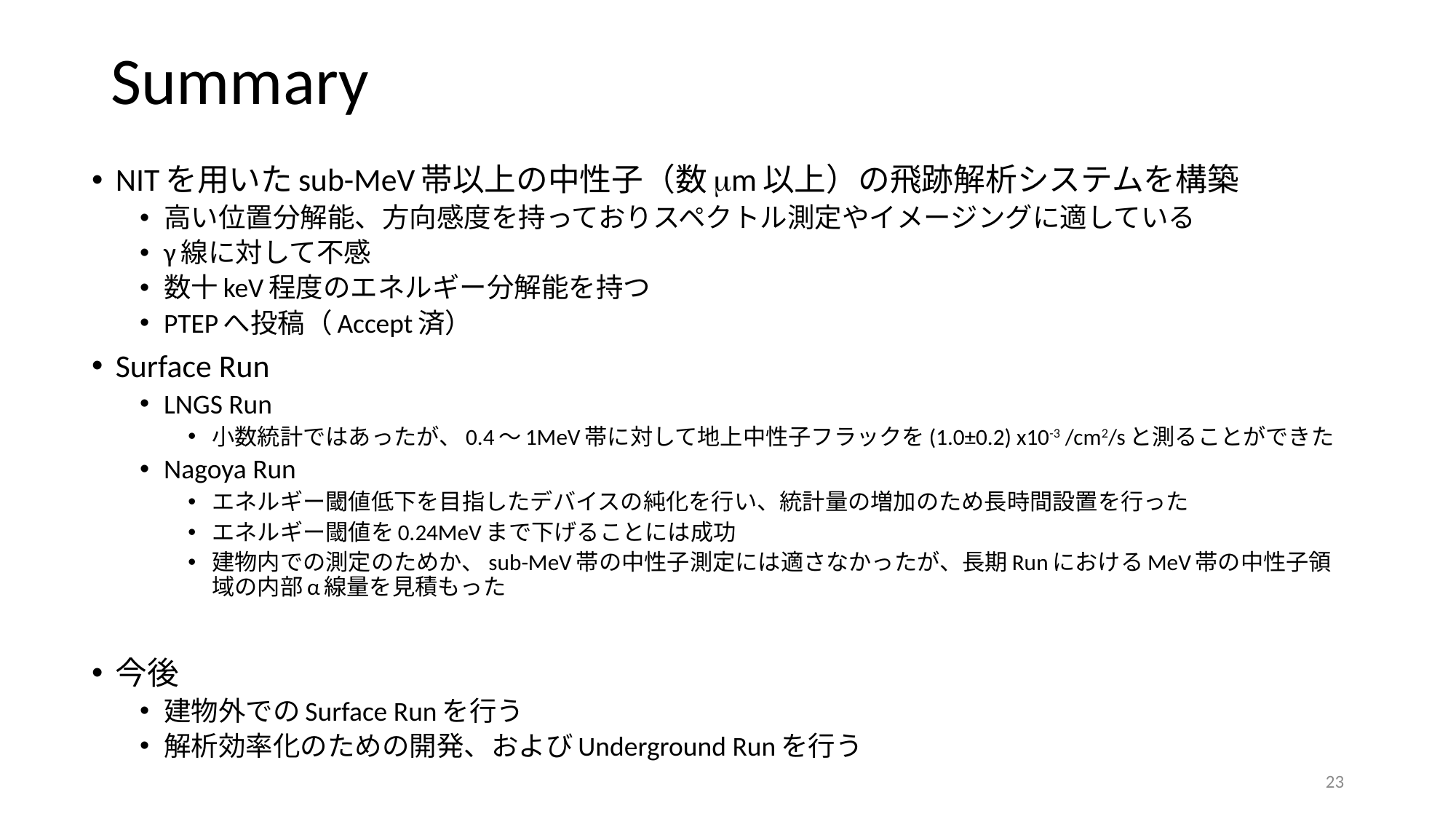

# Summary
NITを用いたsub-MeV帯以上の中性子（数μm以上）の飛跡解析システムを構築
高い位置分解能、方向感度を持っておりスペクトル測定やイメージングに適している
γ線に対して不感
数十keV程度のエネルギー分解能を持つ
PTEPへ投稿（Accept済）
Surface Run
LNGS Run
小数統計ではあったが、0.4～1MeV帯に対して地上中性子フラックを(1.0±0.2) x10-3 /cm2/sと測ることができた
Nagoya Run
エネルギー閾値低下を目指したデバイスの純化を行い、統計量の増加のため長時間設置を行った
エネルギー閾値を0.24MeVまで下げることには成功
建物内での測定のためか、sub-MeV帯の中性子測定には適さなかったが、長期RunにおけるMeV帯の中性子領域の内部α線量を見積もった

今後
建物外でのSurface Runを行う
解析効率化のための開発、およびUnderground Runを行う
23